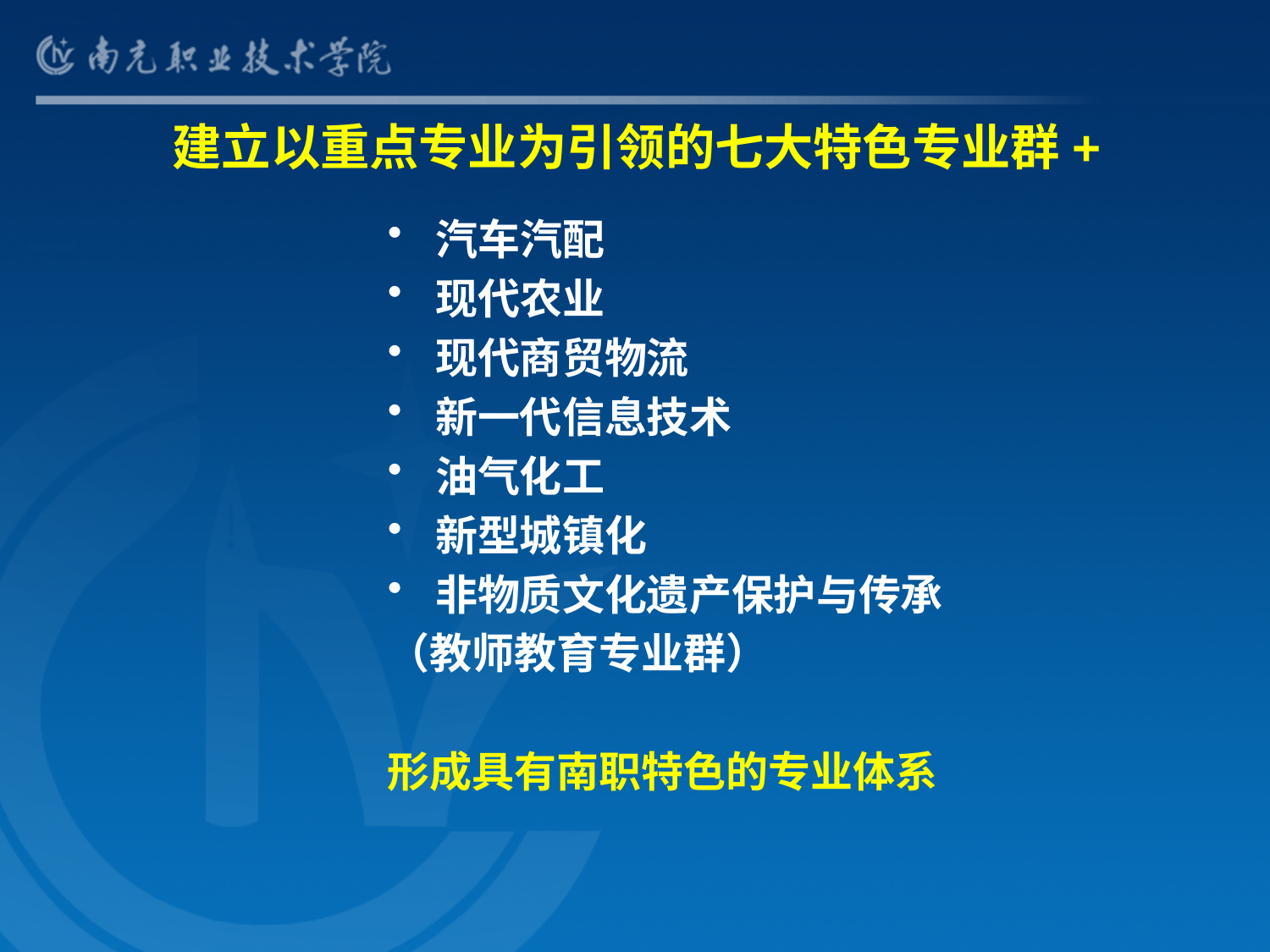

# 建立以重点专业为引领的七大特色专业群+
汽车汽配
现代农业
现代商贸物流
新一代信息技术
油气化工
新型城镇化
非物质文化遗产保护与传承
（教师教育专业群）

形成具有南职特色的专业体系